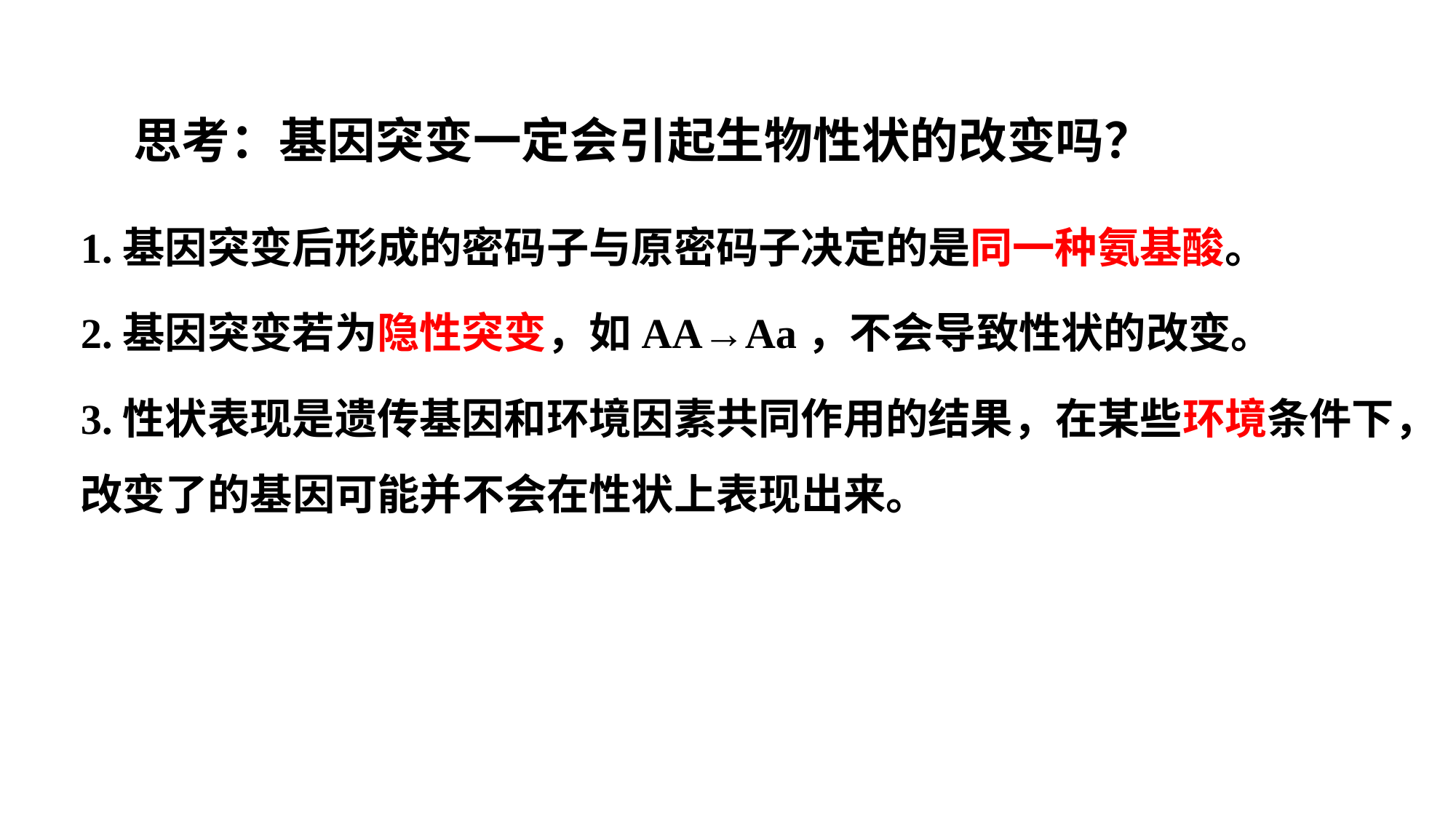

思考：基因突变一定会引起生物性状的改变吗？
1.基因突变后形成的密码子与原密码子决定的是同一种氨基酸。
2.基因突变若为隐性突变，如AA→Aa，不会导致性状的改变。
3.性状表现是遗传基因和环境因素共同作用的结果，在某些环境条件下，改变了的基因可能并不会在性状上表现出来。